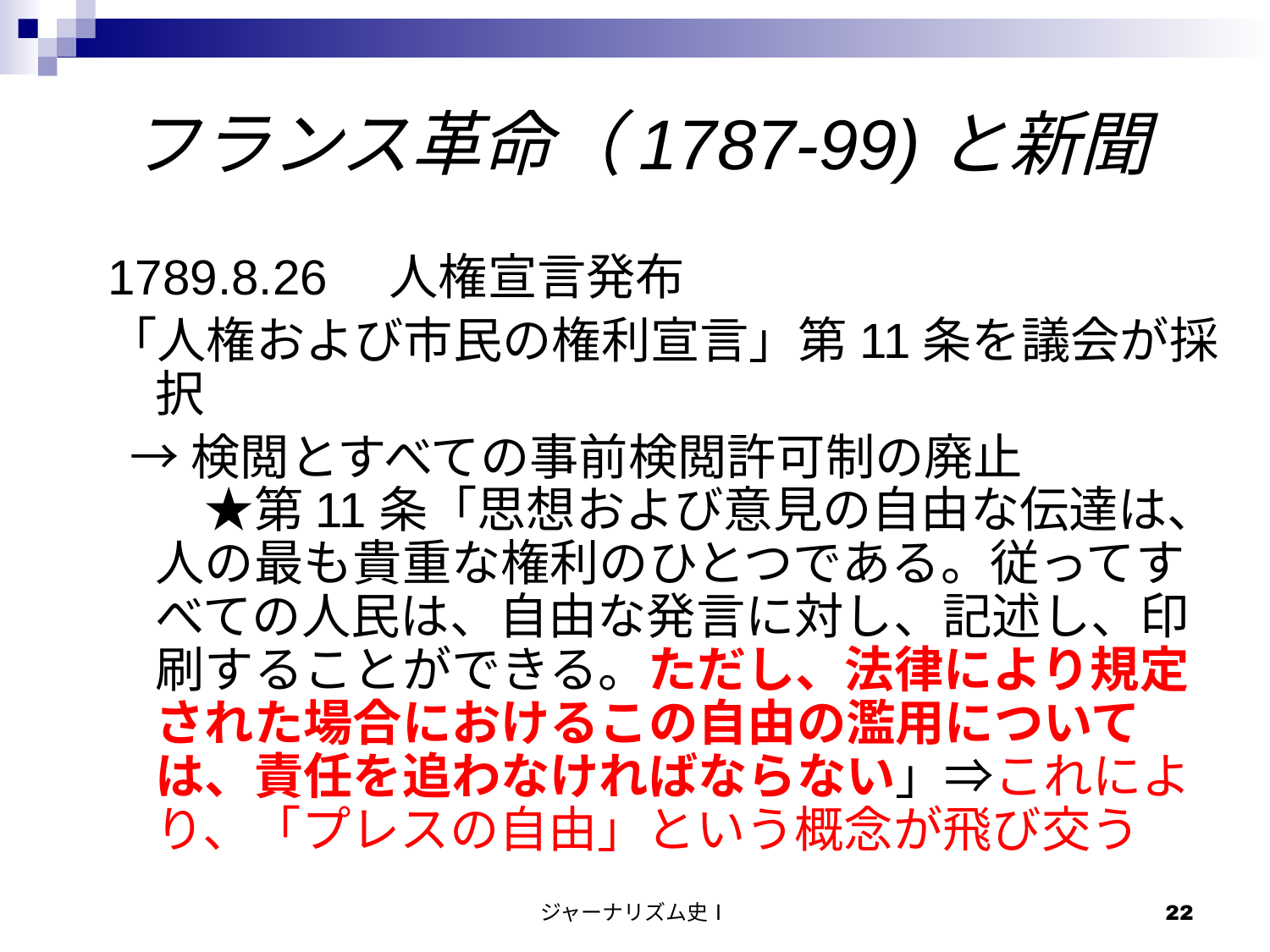

# フランス革命（1787-99)と新聞
1789.8.26　人権宣言発布
「人権および市民の権利宣言」第11条を議会が採択
  →検閲とすべての事前検閲許可制の廃止
　★第11条「思想および意見の自由な伝達は、人の最も貴重な権利のひとつである。従ってすべての人民は、自由な発言に対し、記述し、印刷することができる。ただし、法律により規定された場合におけるこの自由の濫用については、責任を追わなければならない」⇒これにより、「プレスの自由」という概念が飛び交う
ジャーナリズム史Ⅰ
22